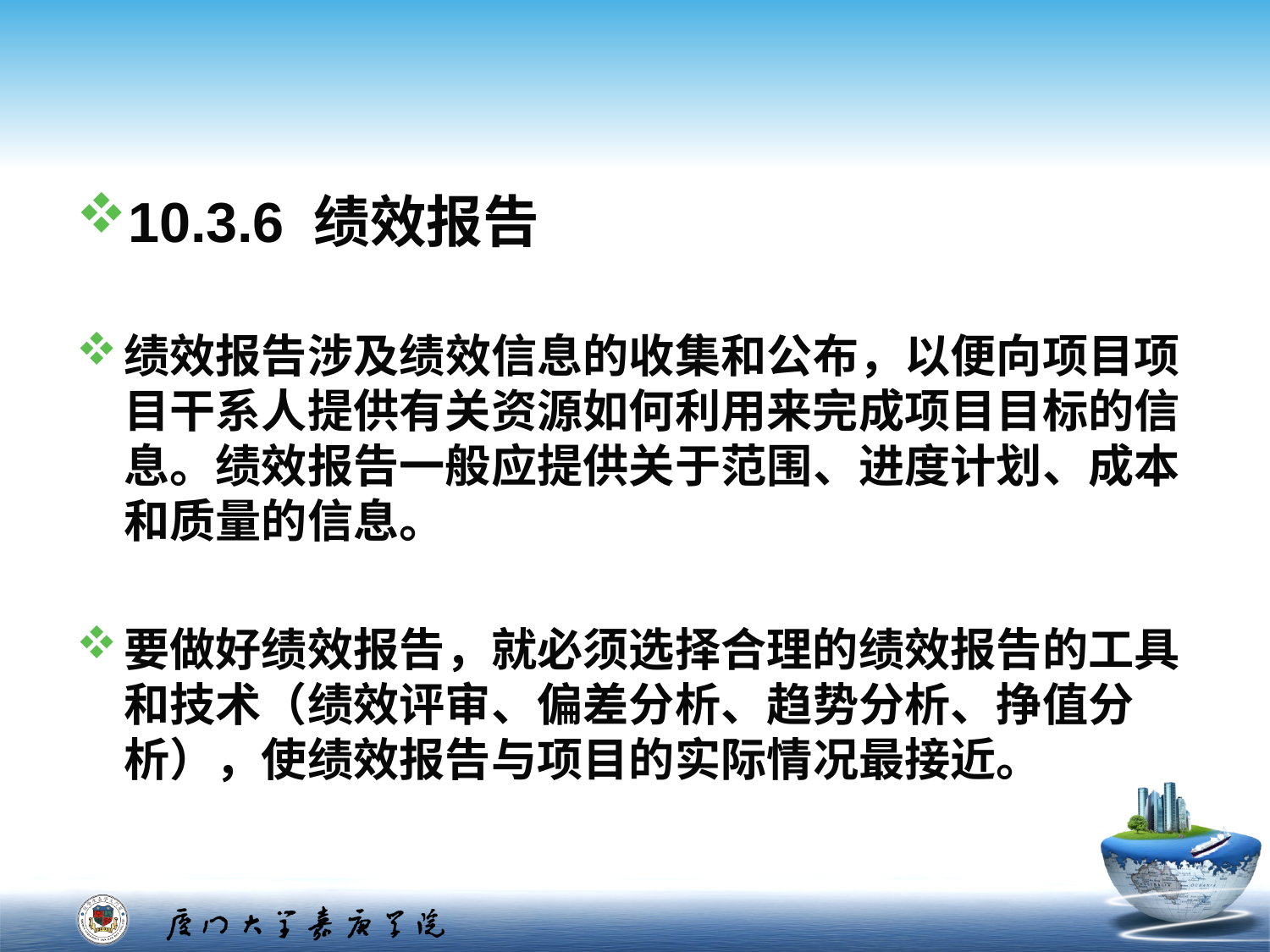

#
10.3.6 绩效报告

绩效报告涉及绩效信息的收集和公布，以便向项目项目干系人提供有关资源如何利用来完成项目目标的信息。绩效报告一般应提供关于范围、进度计划、成本和质量的信息。

要做好绩效报告，就必须选择合理的绩效报告的工具和技术（绩效评审、偏差分析、趋势分析、挣值分析），使绩效报告与项目的实际情况最接近。